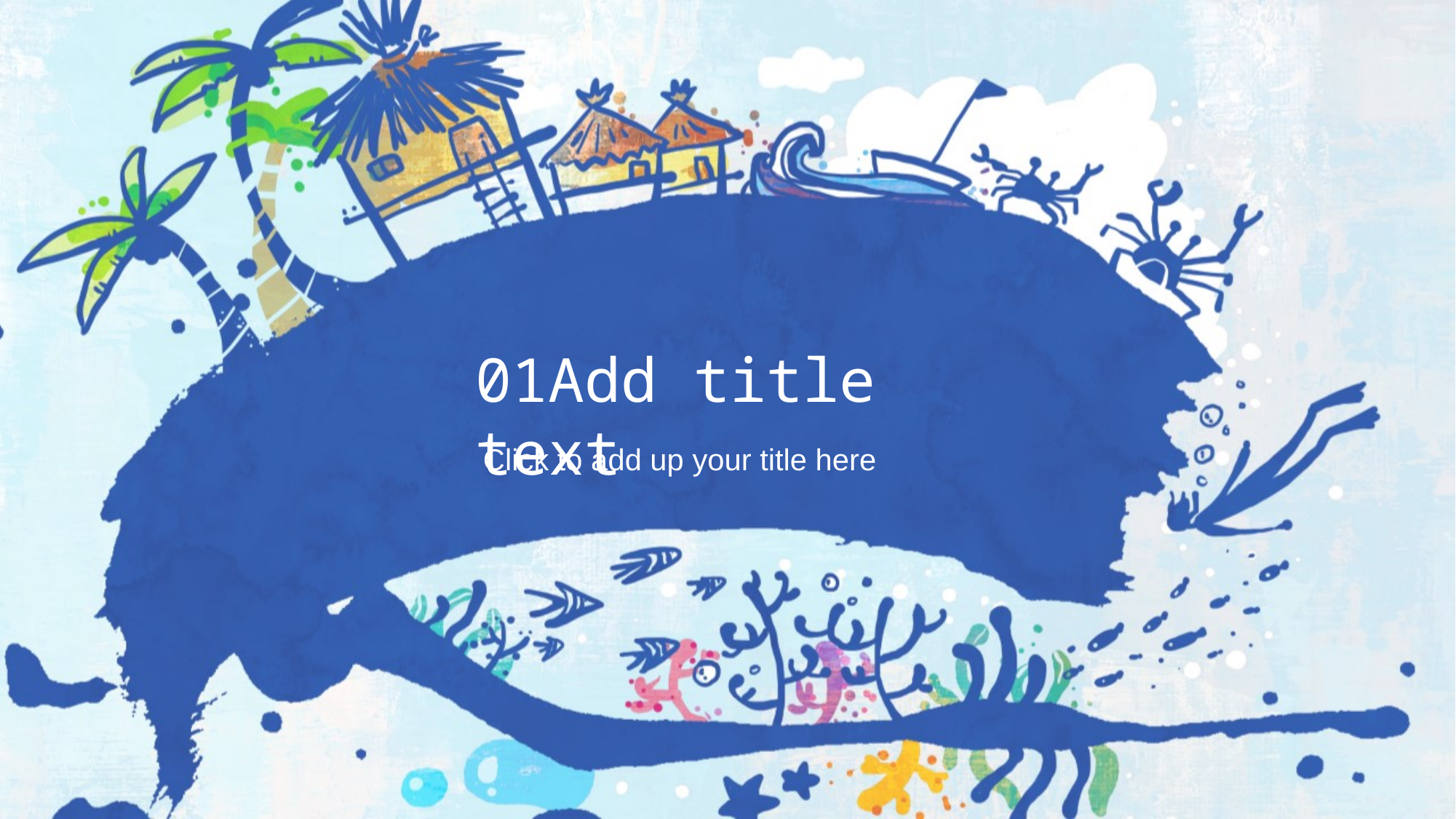

行业PPT模板http://www.1ppt.com/hangye/
01Add title text
Click to add up your title here